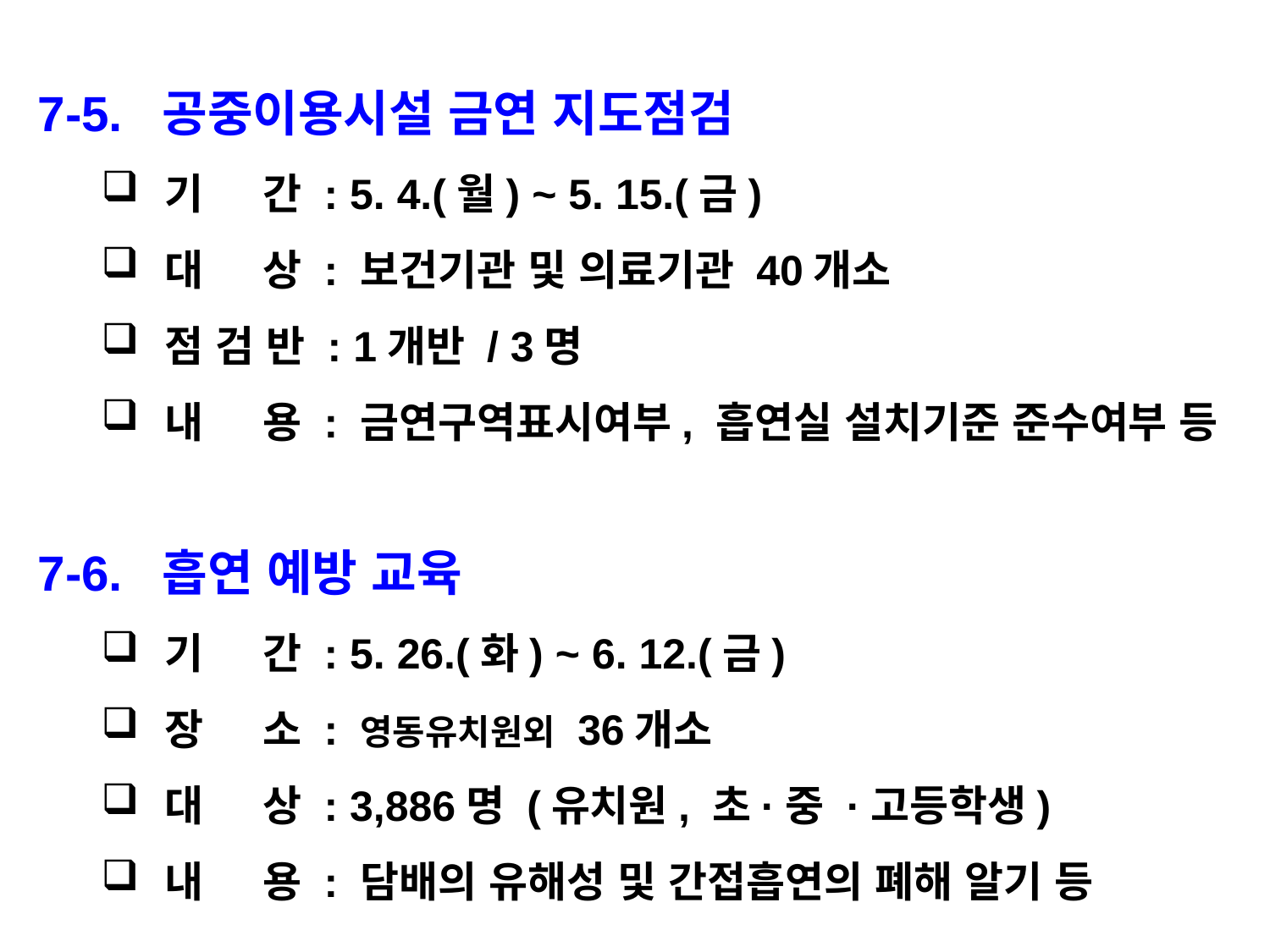

7-5.  공중이용시설 금연 지도점검
기     간 : 5. 4.(월) ~ 5. 15.(금)
대     상 : 보건기관 및 의료기관 40개소
점 검 반 : 1개반 / 3명
내     용 : 금연구역표시여부, 흡연실 설치기준 준수여부 등
7-6.  흡연 예방 교육
기     간 : 5. 26.(화) ~ 6. 12.(금)
장     소 : 영동유치원외 36개소
대     상 : 3,886명 (유치원, 초·중 ·고등학생)
내     용 : 담배의 유해성 및 간접흡연의 폐해 알기 등